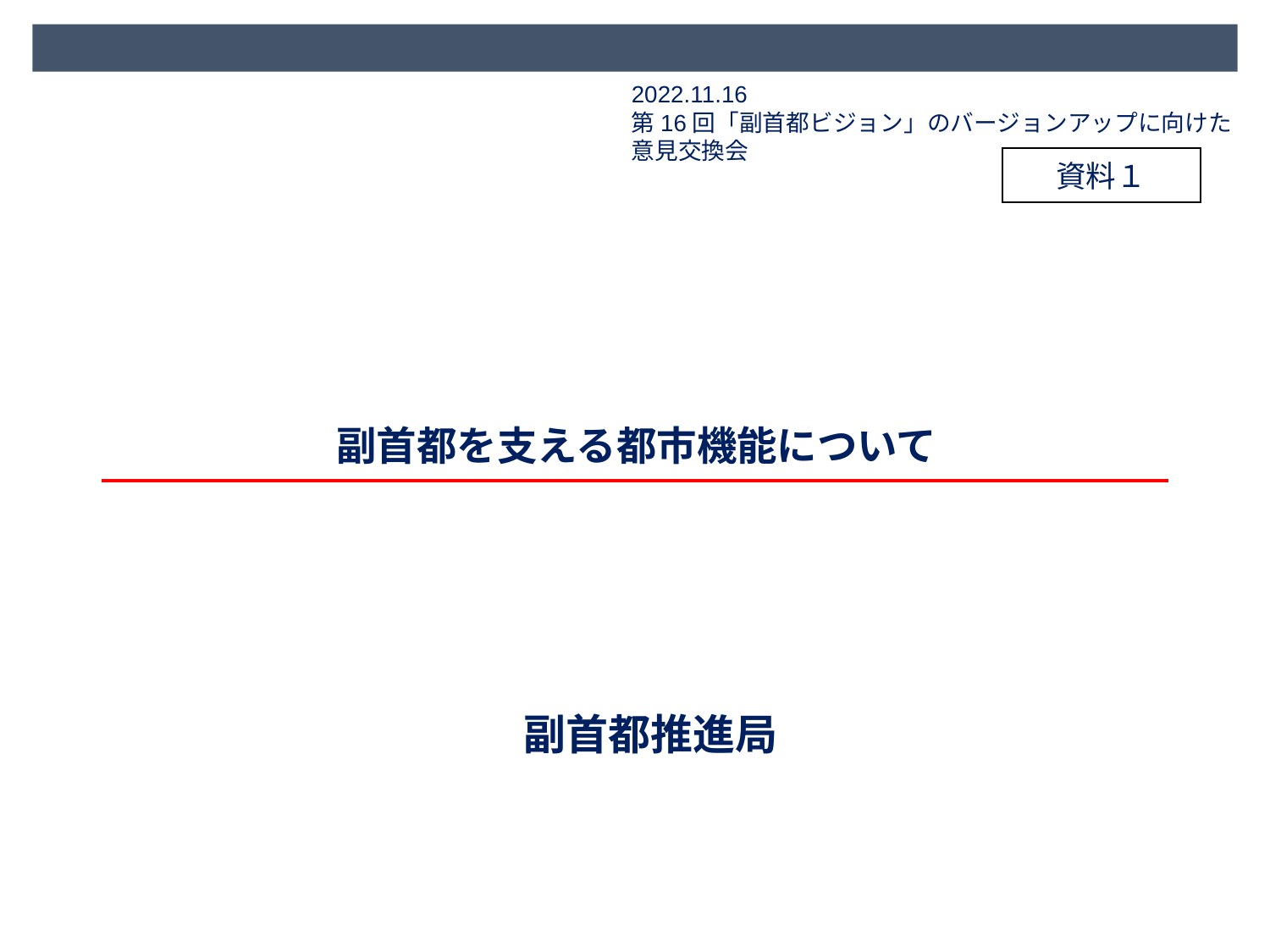

2022.11.16
第16回「副首都ビジョン」のバージョンアップに向けた意見交換会
資料１
# 副首都を支える都市機能について

副首都推進局